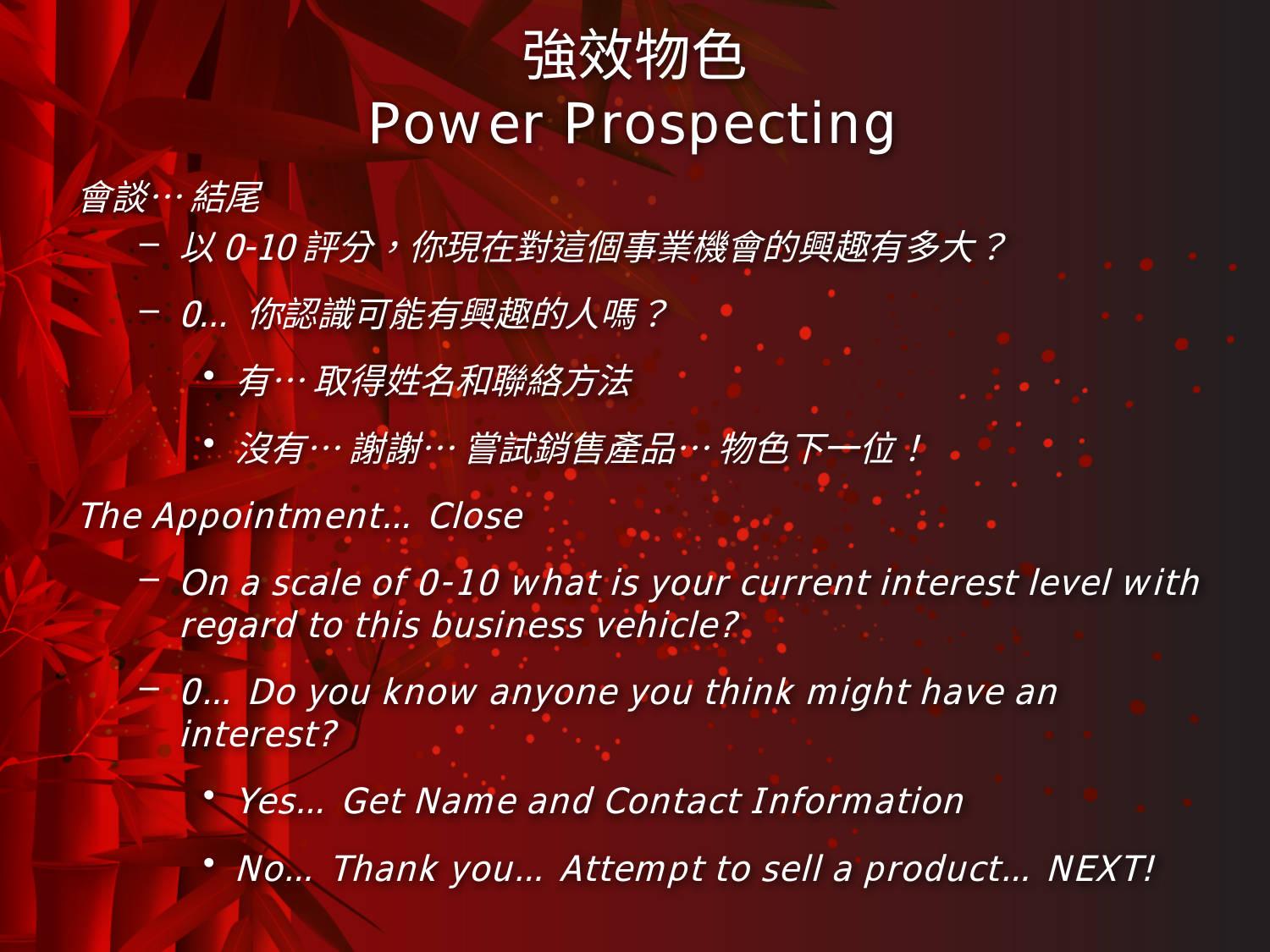

# 強效物色 Power Prospecting
會談… 結尾
以0-10評分，你現在對這個事業機會的興趣有多大？
0… 你認識可能有興趣的人嗎？
有… 取得姓名和聯絡方法
沒有… 謝謝… 嘗試銷售產品… 物色下一位！
The Appointment… Close
On a scale of 0-10 what is your current interest level with regard to this business vehicle?
0… Do you know anyone you think might have an interest?
Yes… Get Name and Contact Information
No… Thank you… Attempt to sell a product… NEXT!